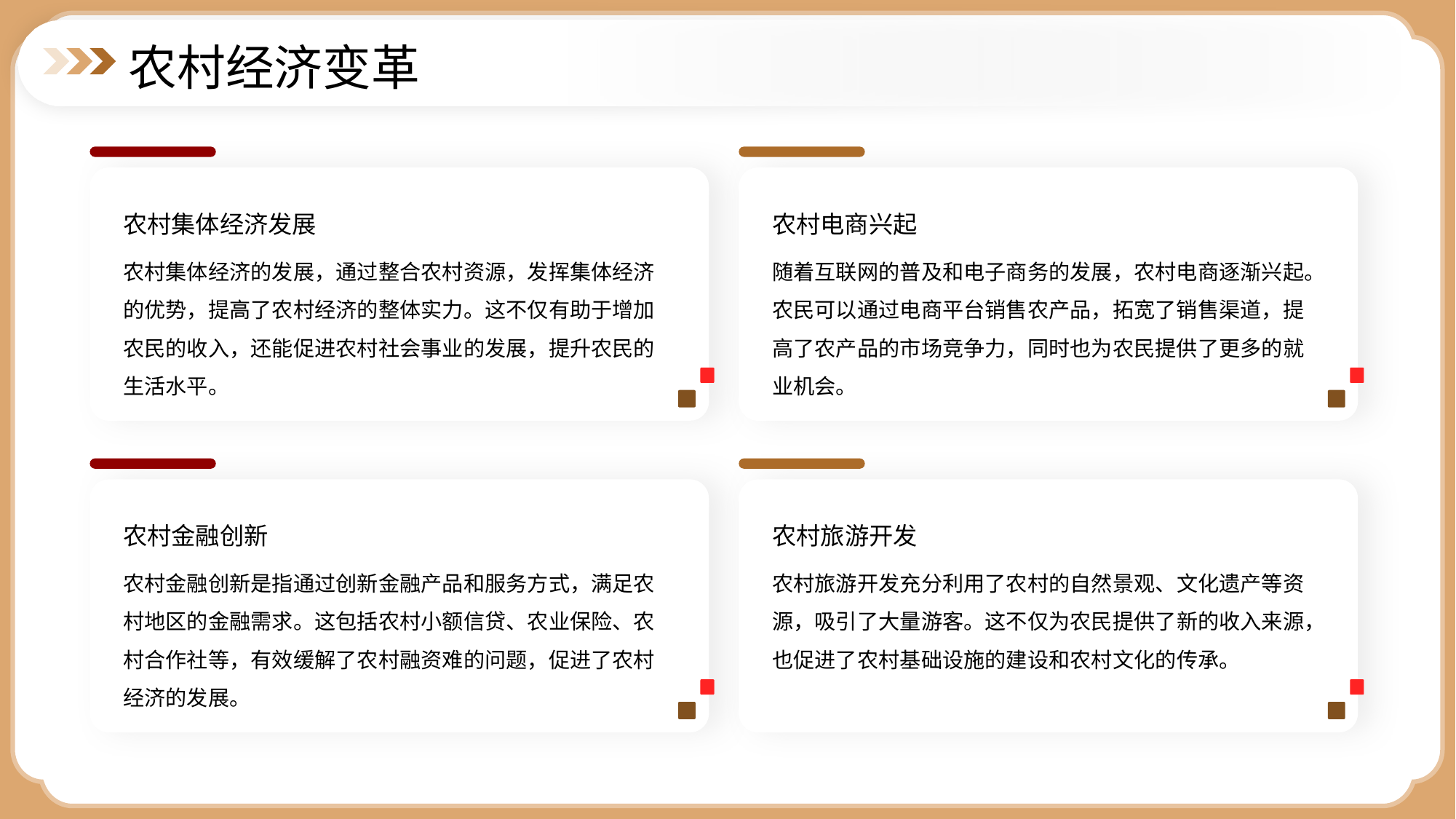

农村经济变革

农村集体经济发展
农村电商兴起
农村集体经济的发展，通过整合农村资源，发挥集体经济的优势，提高了农村经济的整体实力。这不仅有助于增加农民的收入，还能促进农村社会事业的发展，提升农民的生活水平。
随着互联网的普及和电子商务的发展，农村电商逐渐兴起。农民可以通过电商平台销售农产品，拓宽了销售渠道，提高了农产品的市场竞争力，同时也为农民提供了更多的就业机会。

农村金融创新
农村旅游开发
农村金融创新是指通过创新金融产品和服务方式，满足农村地区的金融需求。这包括农村小额信贷、农业保险、农村合作社等，有效缓解了农村融资难的问题，促进了农村经济的发展。
农村旅游开发充分利用了农村的自然景观、文化遗产等资源，吸引了大量游客。这不仅为农民提供了新的收入来源，也促进了农村基础设施的建设和农村文化的传承。